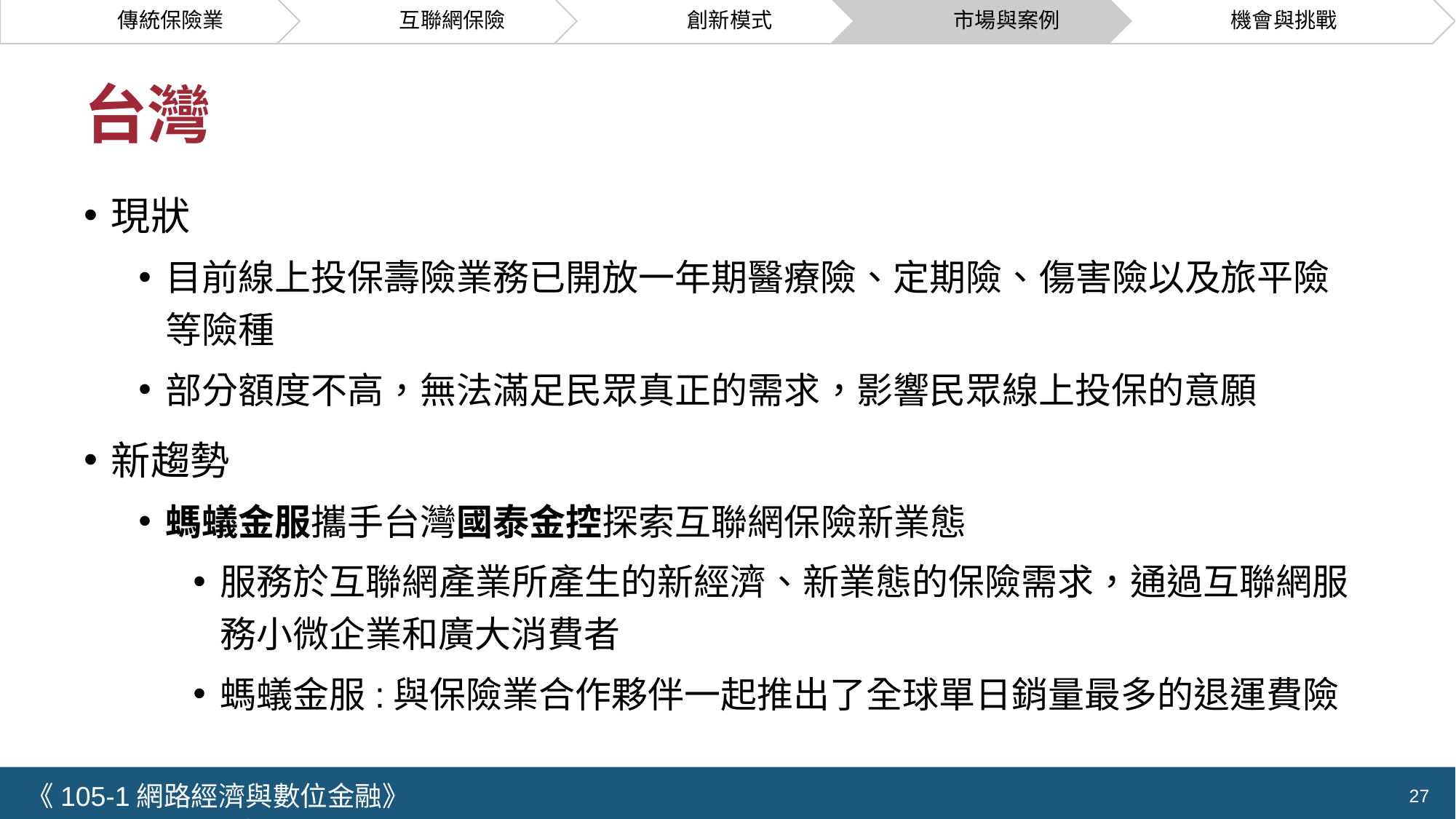

傳統保險業
互聯網保險
創新模式
市場與案例
機會與挑戰
# 台灣
現狀
目前線上投保壽險業務已開放一年期醫療險、定期險、傷害險以及旅平險等險種
部分額度不高，無法滿足民眾真正的需求，影響民眾線上投保的意願
新趨勢
螞蟻金服攜手台灣國泰金控探索互聯網保險新業態
服務於互聯網產業所產生的新經濟、新業態的保險需求，通過互聯網服務小微企業和廣大消費者
螞蟻金服:與保險業合作夥伴一起推出了全球單日銷量最多的退運費險
《105-1網路經濟與數位金融》                                                                                                                                             NCTU.IIM.IEBI Lab
27